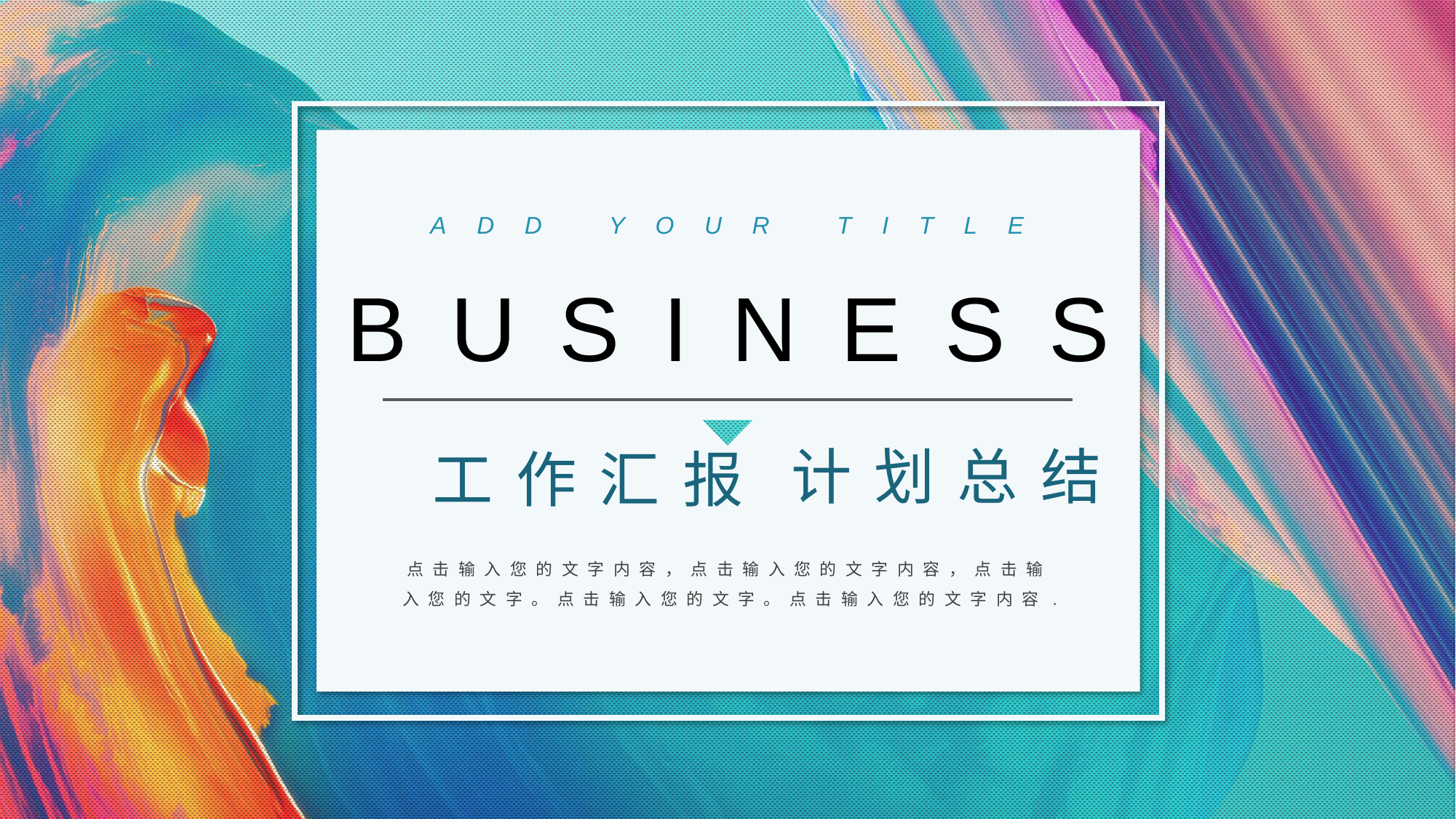

ADD YOUR TITLE
B U S I N E S S

计划总结
工作汇报
点击输入您的文字内容，点击输入您的文字内容，点击输入您的文字。点击输入您的文字。点击输入您的文字内容.